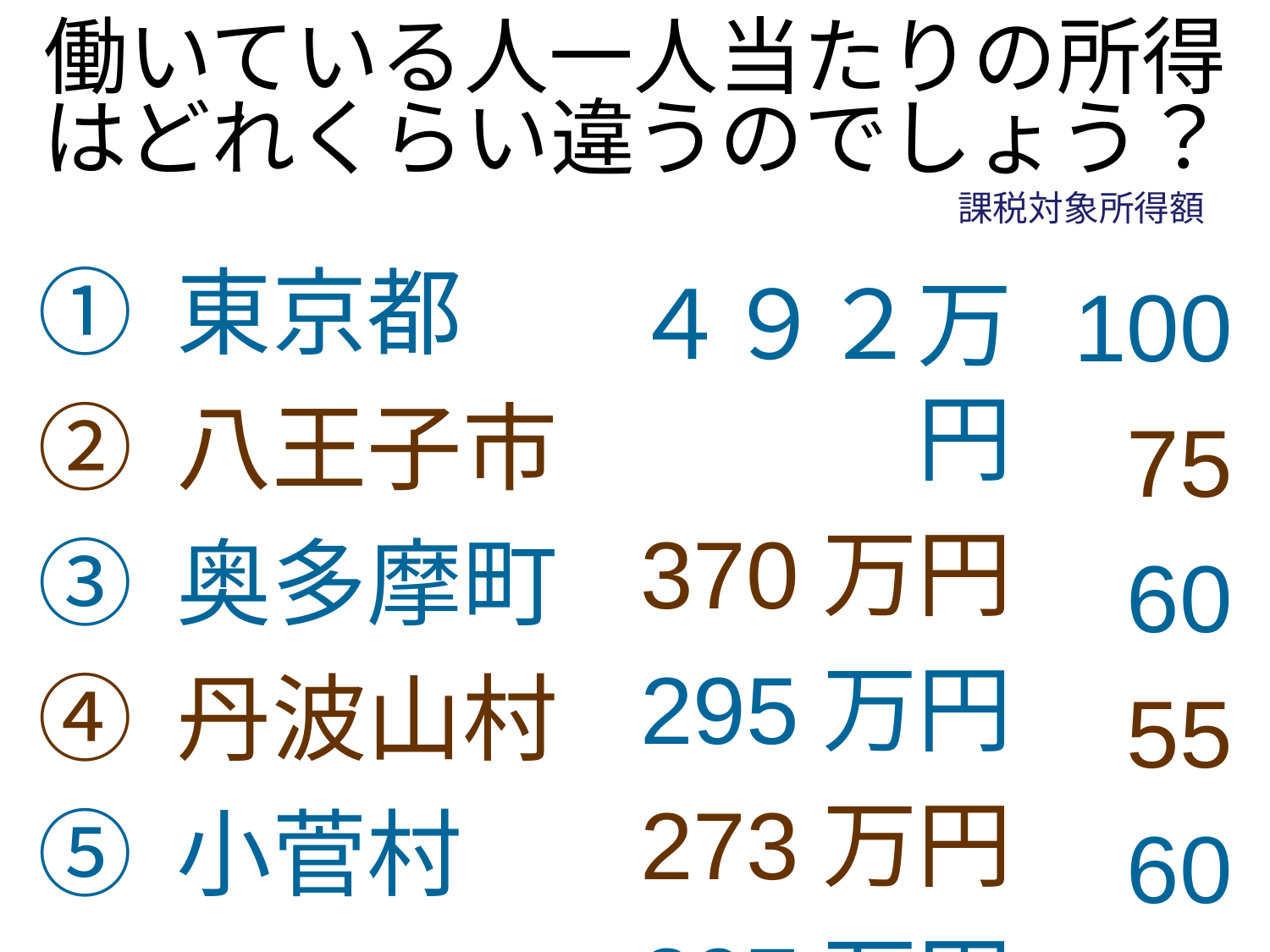

働いている人一人当たりの所得はどれくらい違うのでしょう？
課税対象所得額
① 東京都
② 八王子市
③ 奥多摩町
④ 丹波山村
⑤ 小菅村
４９２万円
370万円
295万円
273万円
297万円
100
75
60
55
60